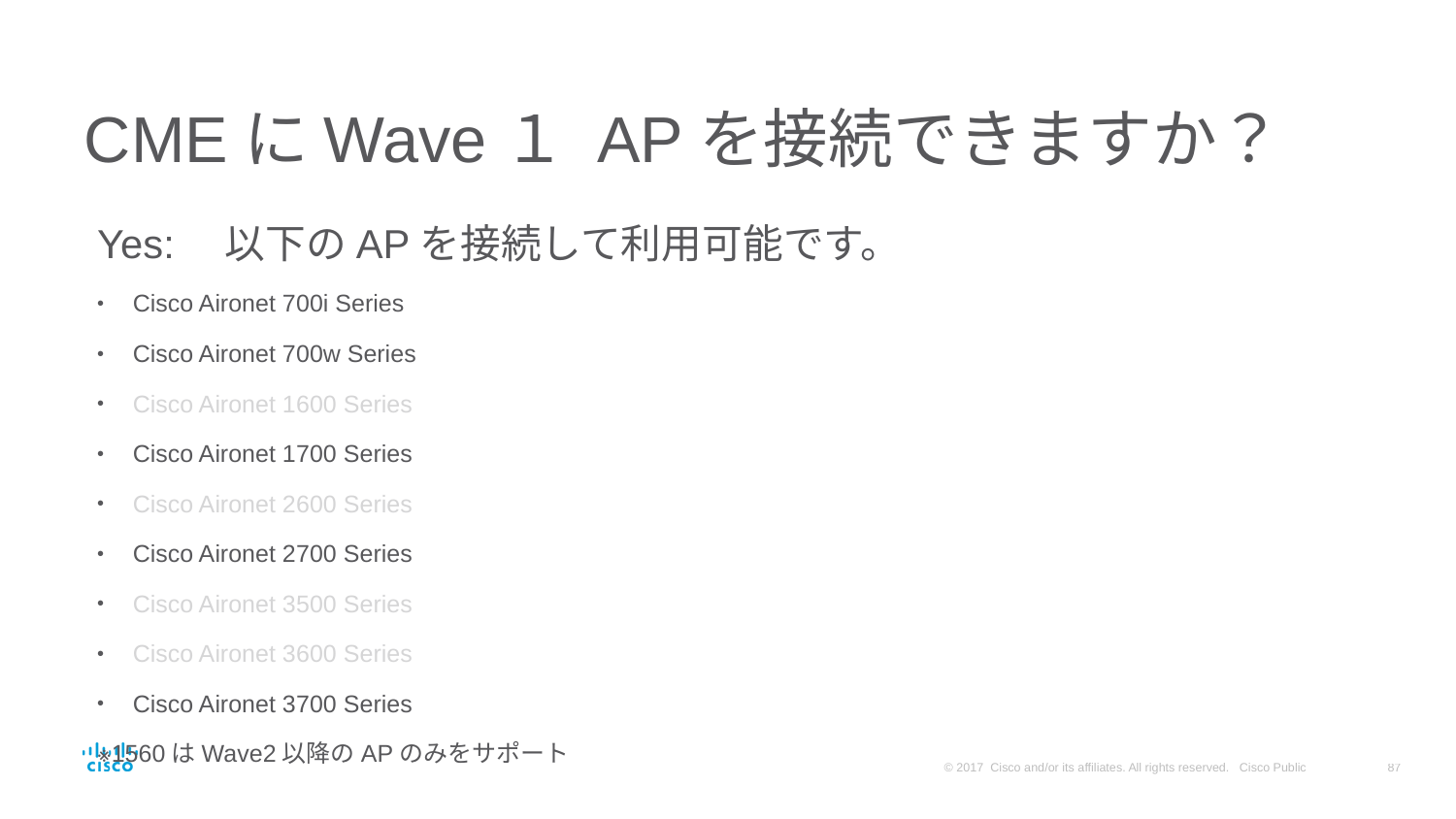

# CMEにWave１ APを接続できますか？
Yes:　以下のAPを接続して利用可能です。
Cisco Aironet 700i Series
Cisco Aironet 700w Series
Cisco Aironet 1600 Series
Cisco Aironet 1700 Series
Cisco Aironet 2600 Series
Cisco Aironet 2700 Series
Cisco Aironet 3500 Series
Cisco Aironet 3600 Series
Cisco Aironet 3700 Series
※1560はWave2以降のAPのみをサポート